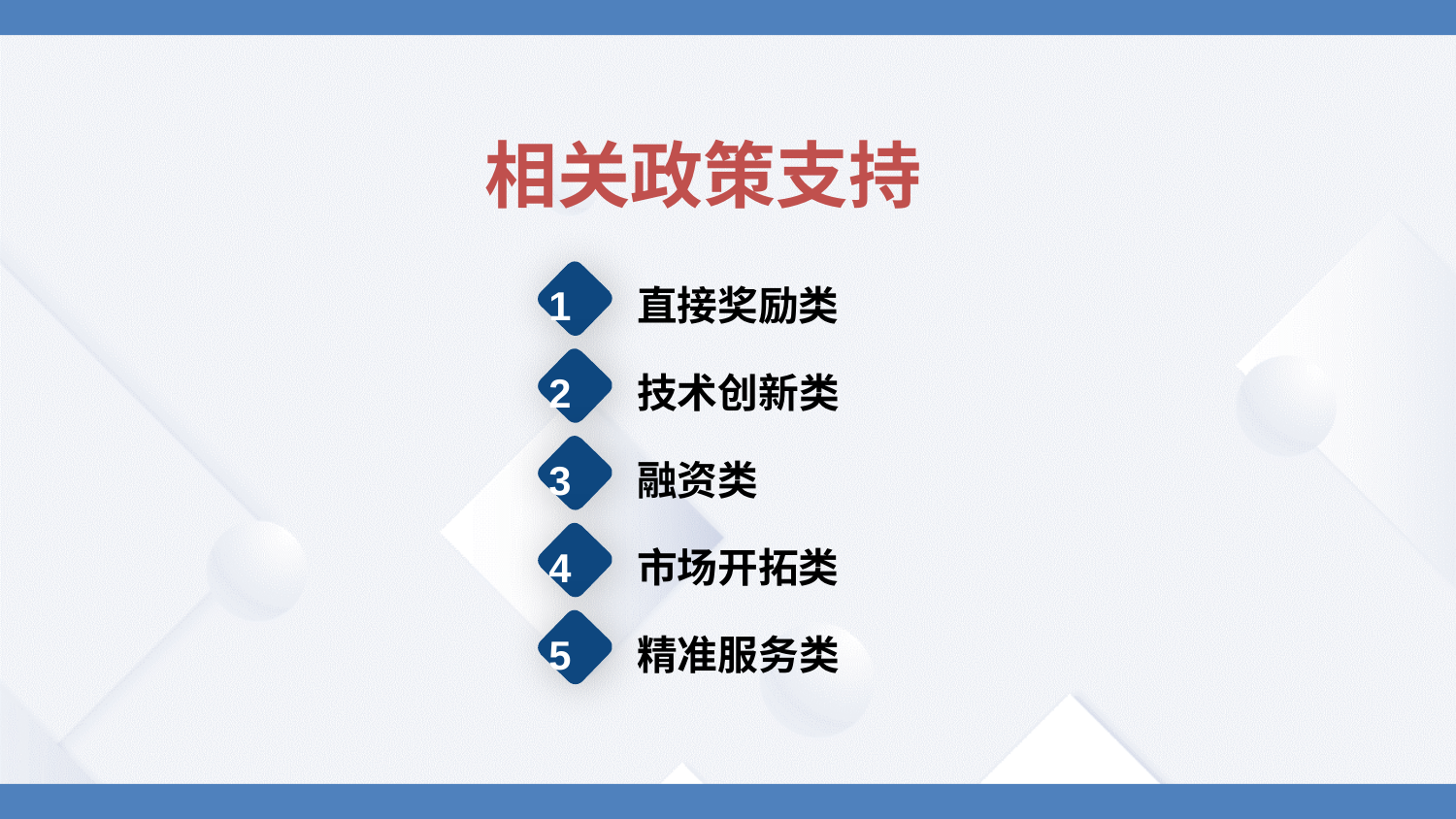

相关政策支持

                 1     直接奖励类
                 2     技术创新类
                 3     融资类
                 4     市场开拓类
                 5     精准服务类